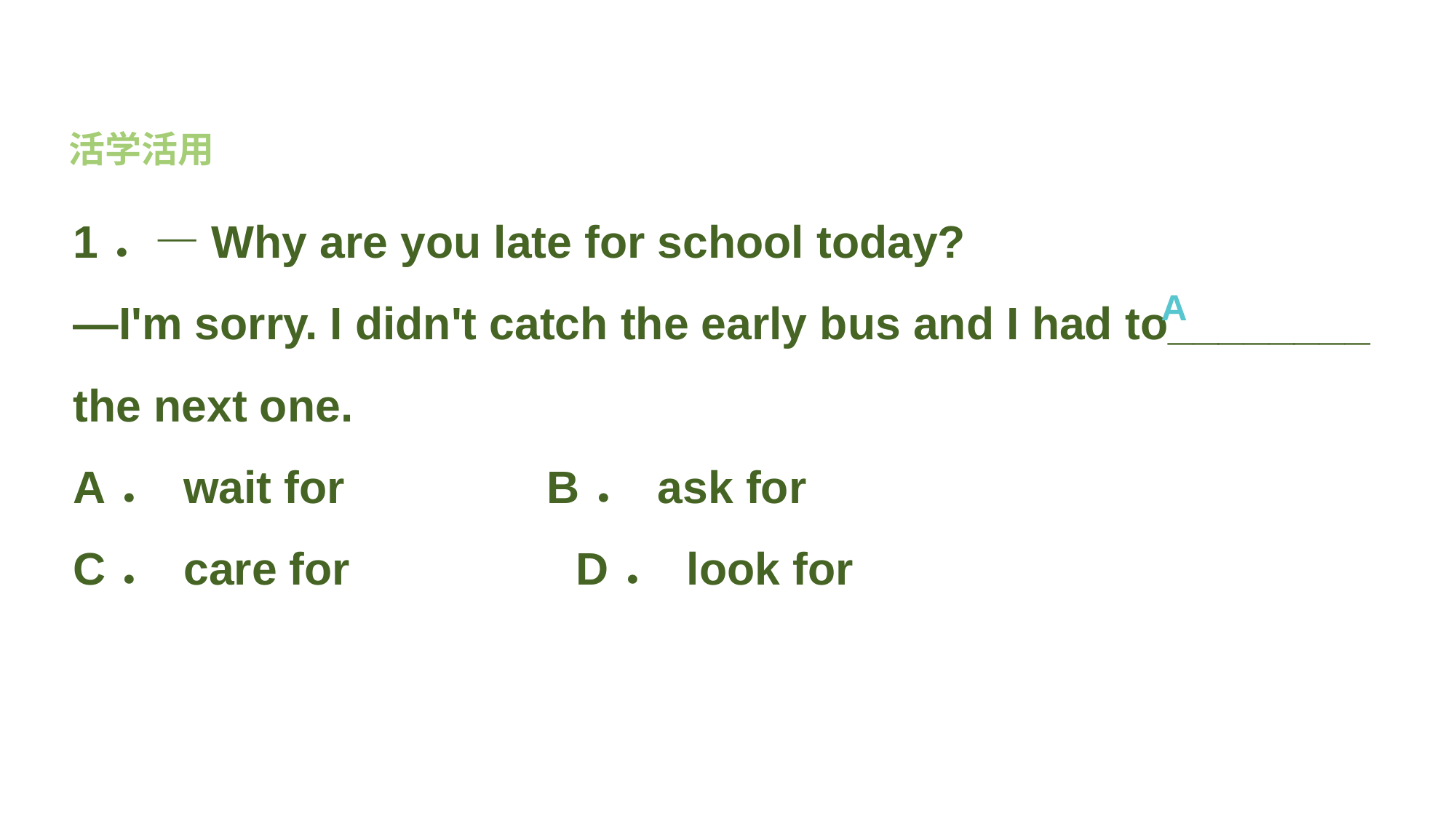

活学活用
1．—Why are you late for school today?
—I'm sorry. I didn't catch the early bus and I had to________ the next one.
A． wait for　             B． ask for
C． care for                  D． look for

A